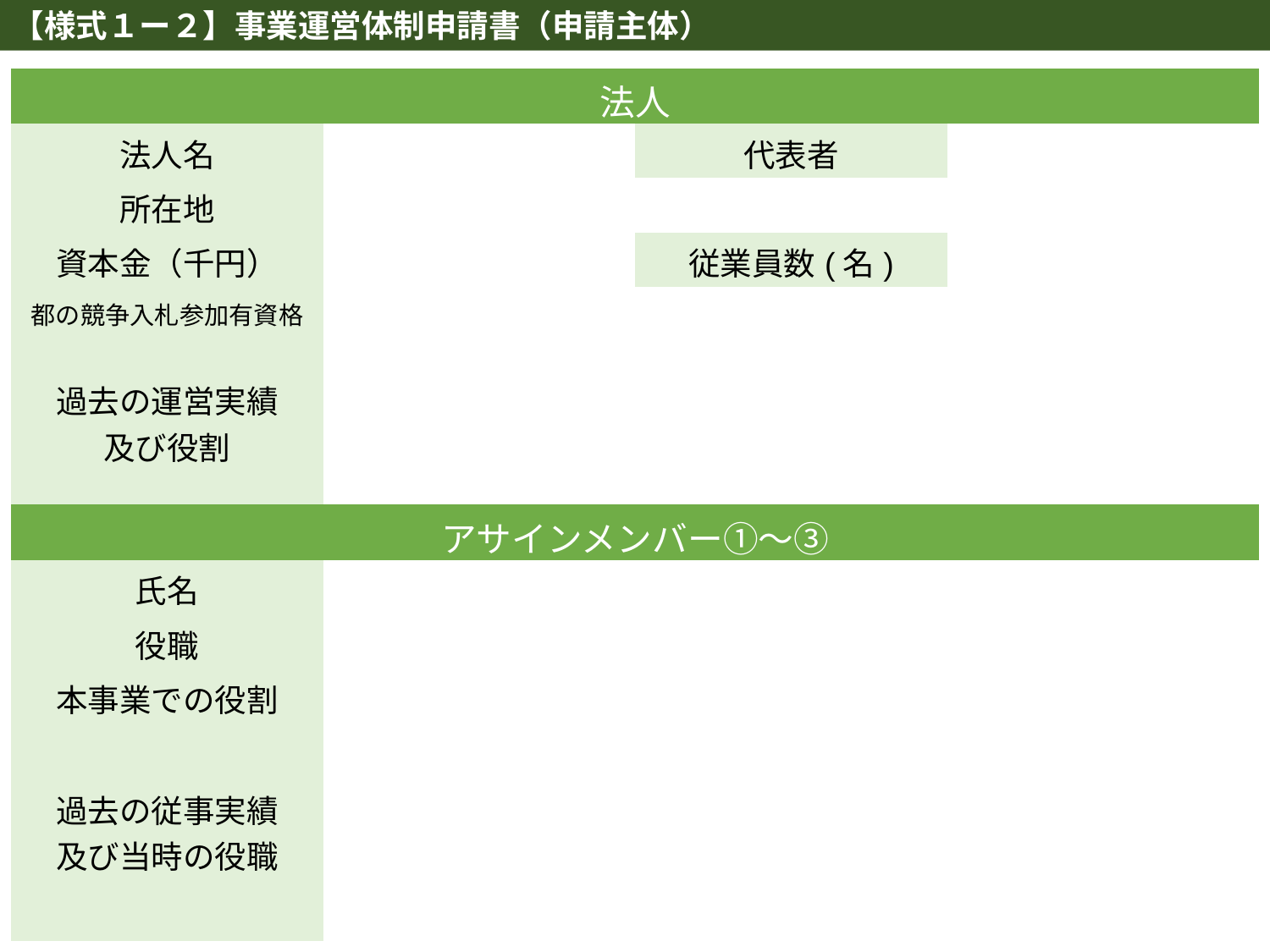

【様式１ー２】事業運営体制申請書（申請主体）
| 法人 |  |  |  |
| --- | --- | --- | --- |
| 法人名 |  | 代表者 |  |
| 所在地 |  |  |  |
| 資本金（千円） |  | 従業員数(名) |  |
| 都の競争入札参加有資格 |  |  |  |
| 過去の運営実績 及び役割 |  |  |  |
| アサインメンバー①～③ |  |  |  |
| 氏名 |  |  |  |
| 役職 |  |  |  |
| 本事業での役割 |  |  |  |
| 過去の従事実績 及び当時の役職 |  |  |  |